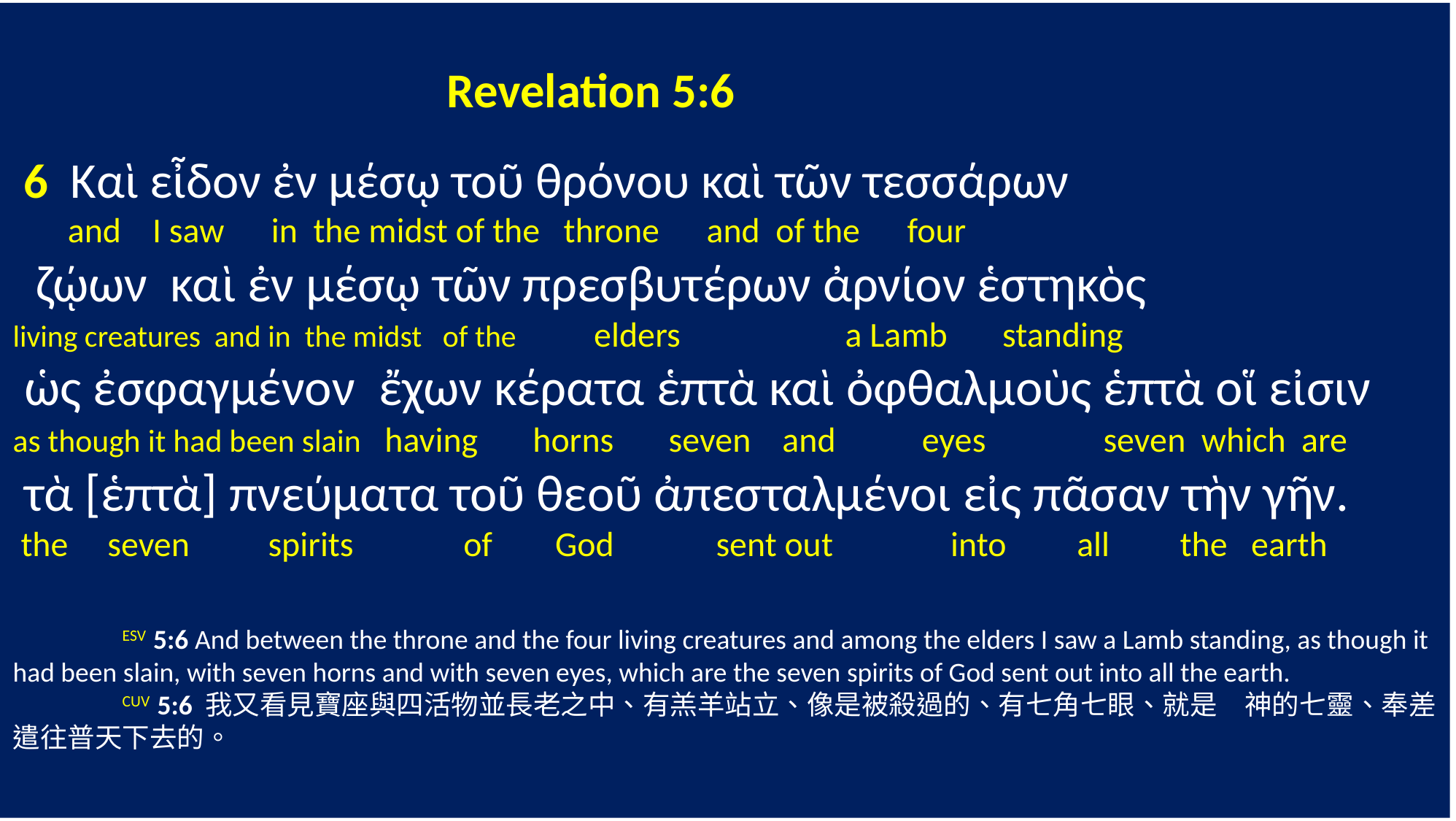

Revelation 5:6

 6  Καὶ εἶδον ἐν μέσῳ τοῦ θρόνου καὶ τῶν τεσσάρων
       and    I saw      in  the midst of the   throne      and  of the      four
  ζῴων  καὶ ἐν μέσῳ τῶν πρεσβυτέρων ἀρνίον ἑστηκὸς
living creatures  and in  the midst   of the           elders                     a Lamb       standing
 ὡς ἐσφαγμένον  ἔχων κέρατα ἑπτὰ καὶ ὀφθαλμοὺς ἑπτὰ οἵ εἰσιν
as though it had been slain   having       horns       seven    and           eyes               seven  which  are
 τὰ [ἑπτὰ] πνεύματα τοῦ θεοῦ ἀπεσταλμένοι εἰς πᾶσαν τὴν γῆν.
 the     seven          spirits              of        God             sent out               into         all         the   earth

	ESV  5:6 And between the throne and the four living creatures and among the elders I saw a Lamb standing, as though it had been slain, with seven horns and with seven eyes, which are the seven spirits of God sent out into all the earth.
	CUV  5:6 我又看見寶座與四活物並長老之中、有羔羊站立、像是被殺過的、有七角七眼、就是　神的七靈、奉差遣往普天下去的。